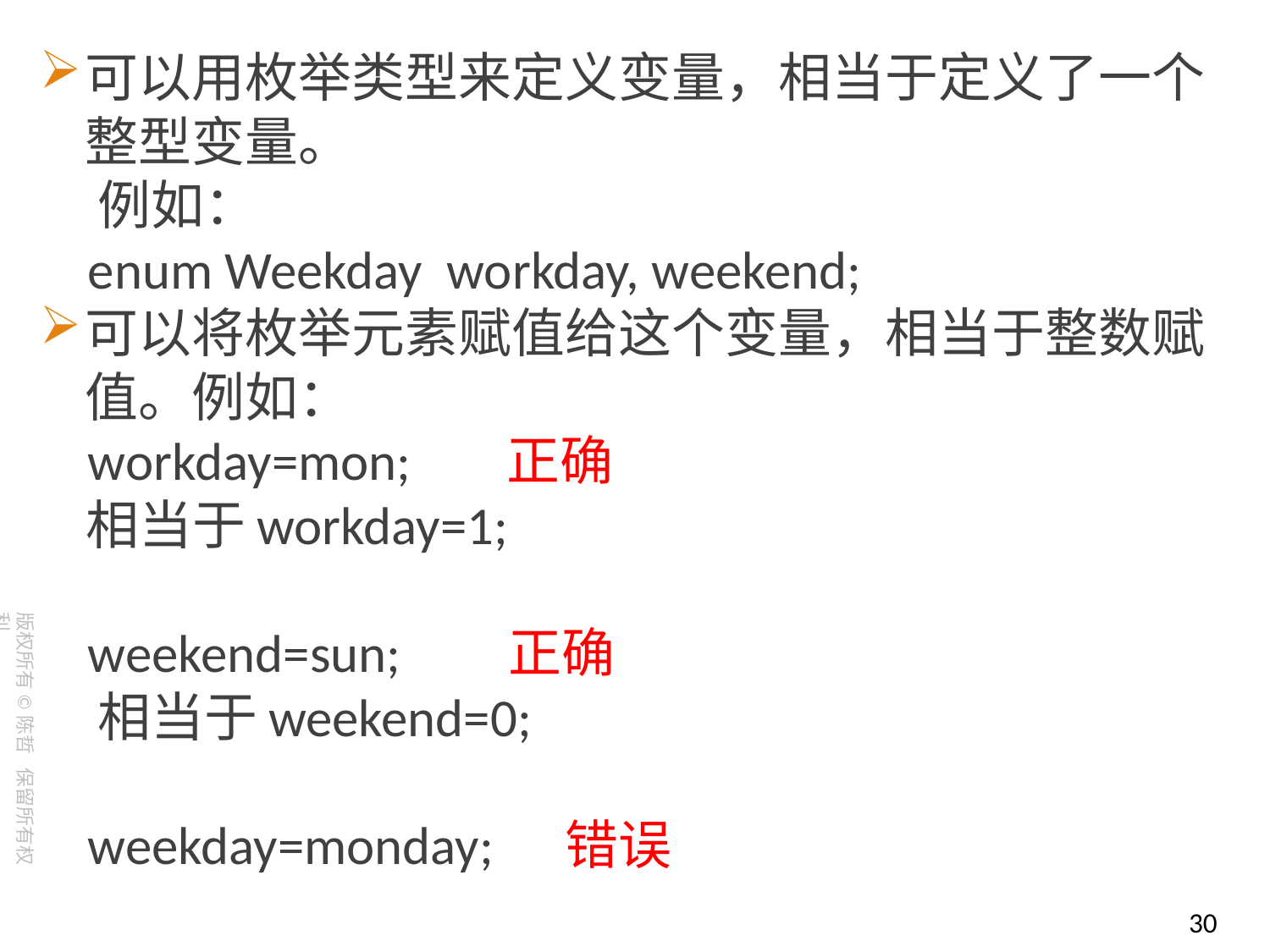

可以用枚举类型来定义变量，相当于定义了一个整型变量。
    例如：
    enum Weekday  workday, weekend;
可以将枚举元素赋值给这个变量，相当于整数赋值。例如：
    workday=mon;       正确
   相当于workday=1;

    weekend=sun;        正确
    相当于weekend=0;

    weekday=monday;     错误

30